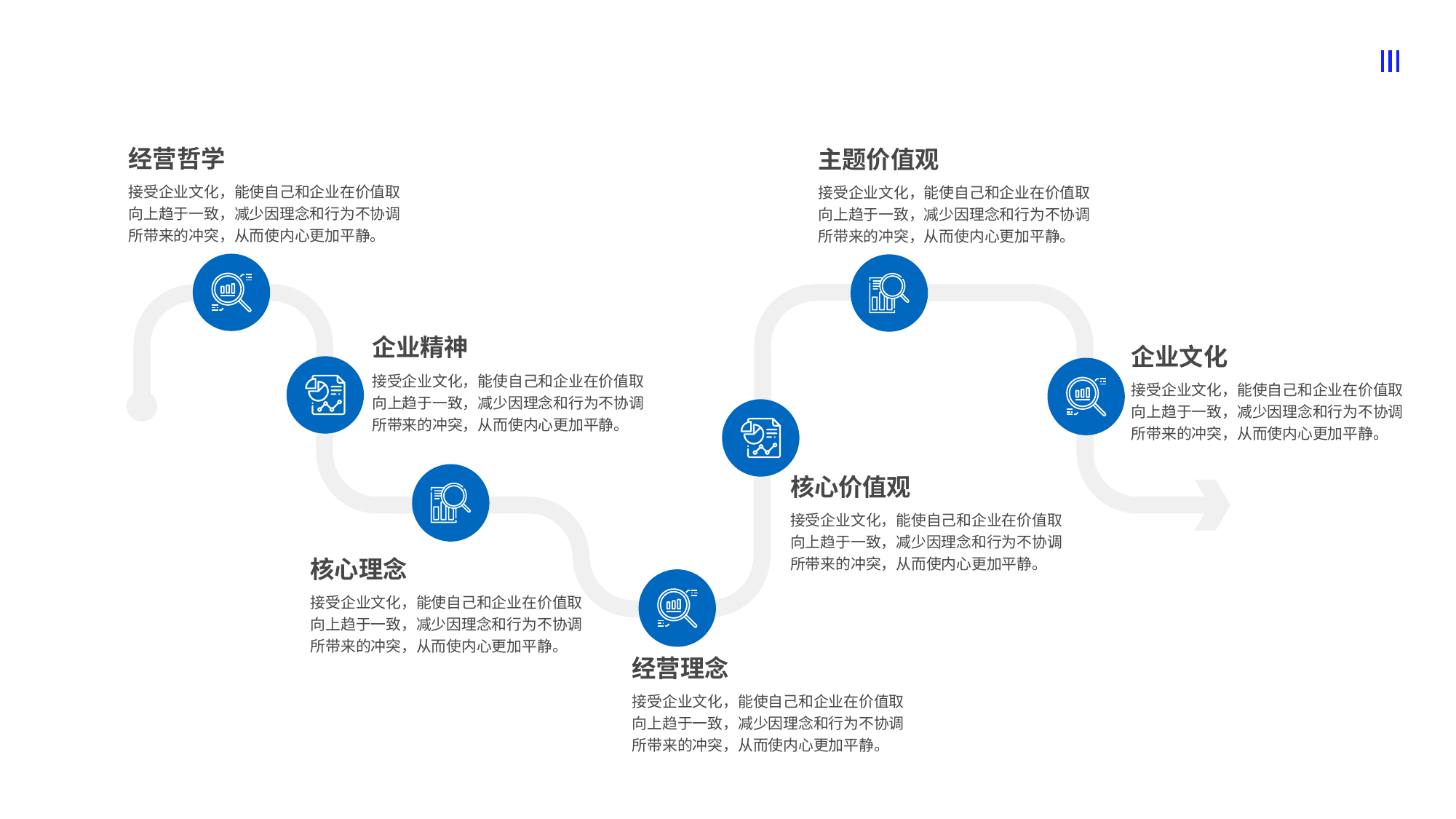

经营哲学
接受企业文化，能使自己和企业在价值取向上趋于一致，减少因理念和行为不协调所带来的冲突，从而使内心更加平静。
主题价值观
接受企业文化，能使自己和企业在价值取向上趋于一致，减少因理念和行为不协调所带来的冲突，从而使内心更加平静。

企业精神
接受企业文化，能使自己和企业在价值取向上趋于一致，减少因理念和行为不协调所带来的冲突，从而使内心更加平静。
企业文化
接受企业文化，能使自己和企业在价值取向上趋于一致，减少因理念和行为不协调所带来的冲突，从而使内心更加平静。

核心价值观
接受企业文化，能使自己和企业在价值取向上趋于一致，减少因理念和行为不协调所带来的冲突，从而使内心更加平静。

核心理念
接受企业文化，能使自己和企业在价值取向上趋于一致，减少因理念和行为不协调所带来的冲突，从而使内心更加平静。

经营理念
接受企业文化，能使自己和企业在价值取向上趋于一致，减少因理念和行为不协调所带来的冲突，从而使内心更加平静。